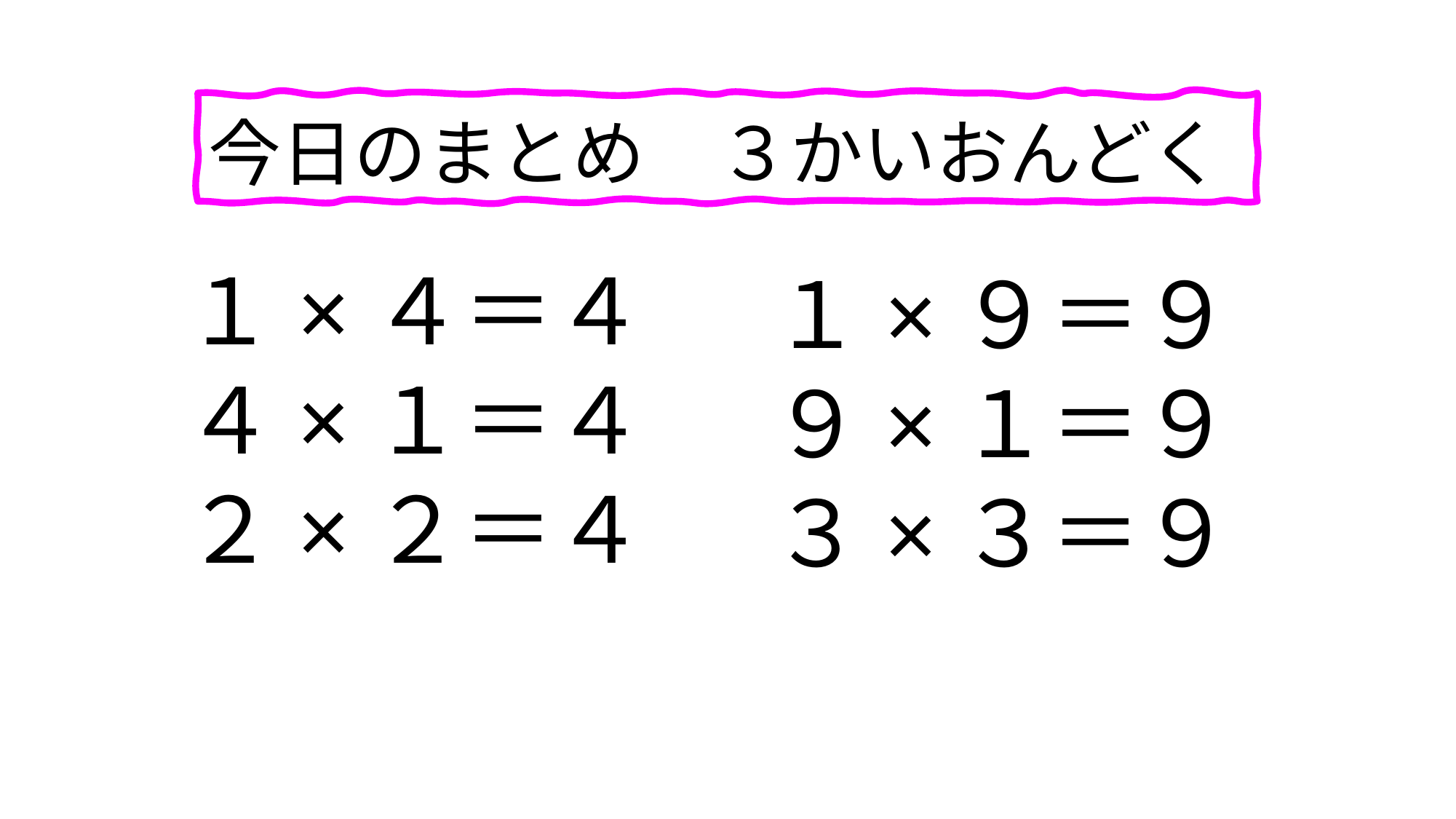

今日のまとめ　３かいおんどく
１×４＝４
４×１＝４
２×２＝４
１×９＝９
９×１＝９
３×３＝９